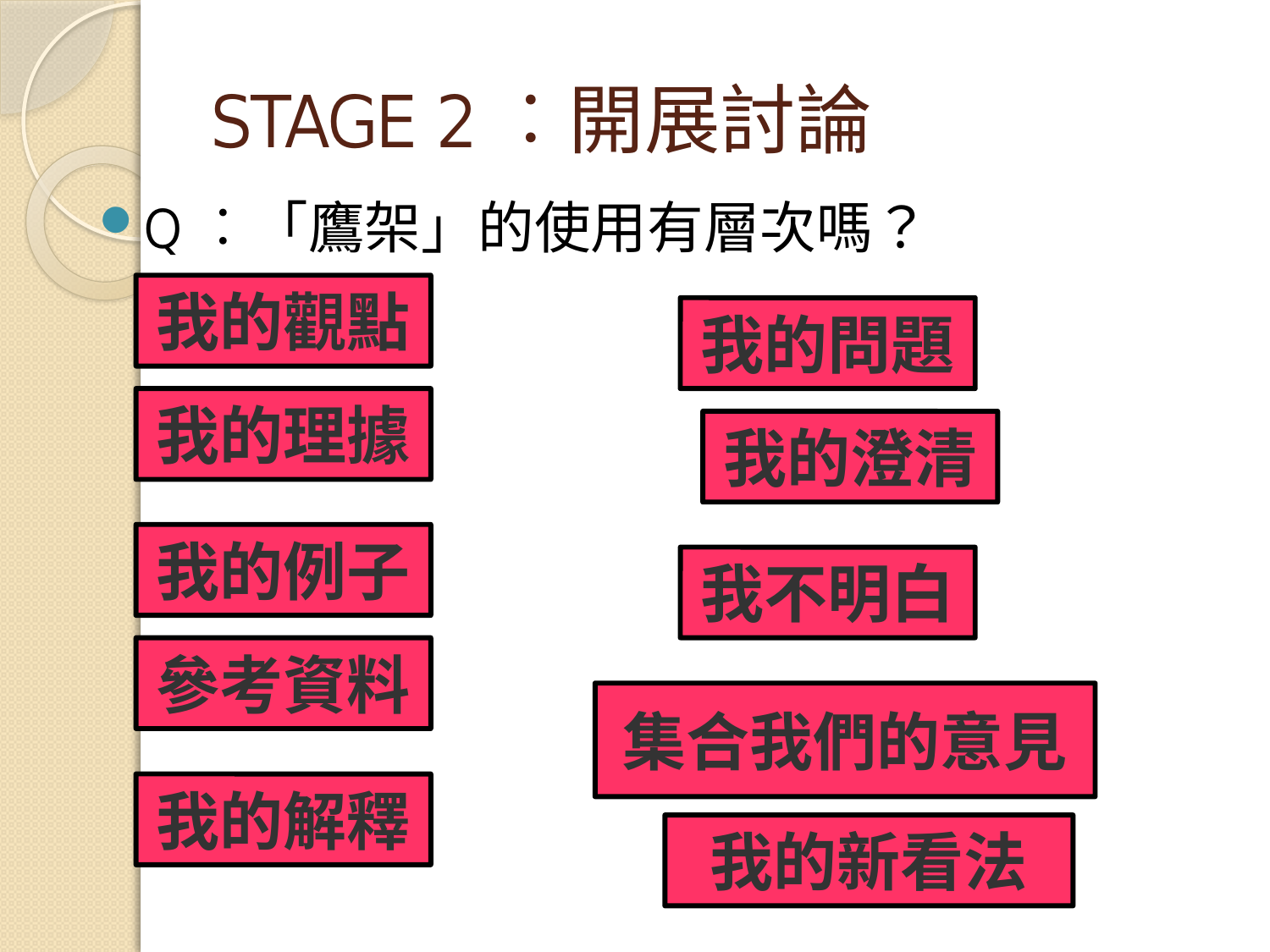

# STAGE 2︰開展討論
Q︰「鷹架」的使用有層次嗎？

我的觀點
我的問題
我的理據
我的澄清
我的例子
我不明白
參考資料
集合我們的意見
我的解釋
我的新看法